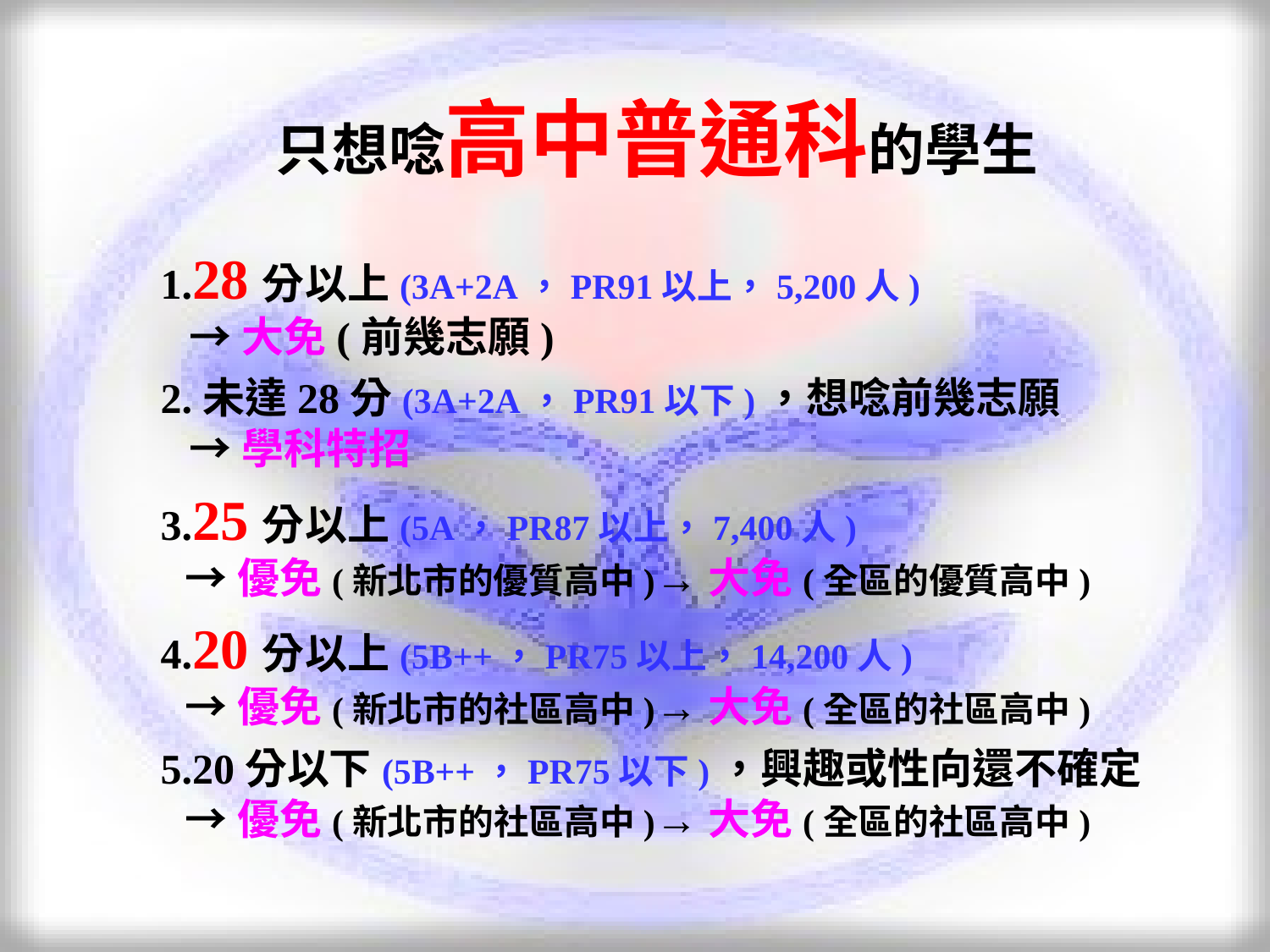

只想唸高中普通科的學生
1.28分以上(3A+2A，PR91以上，5,200人)
   →大免(前幾志願)
2.未達28分(3A+2A，PR91以下)，想唸前幾志願
   →學科特招
3.25分以上(5A，PR87以上，7,400人)
   →優免(新北市的優質高中)→大免(全區的優質高中)
4.20分以上(5B++，PR75以上，14,200人)
   →優免(新北市的社區高中)→大免(全區的社區高中)
5.20分以下(5B++，PR75以下)，興趣或性向還不確定
   →優免(新北市的社區高中)→大免(全區的社區高中)